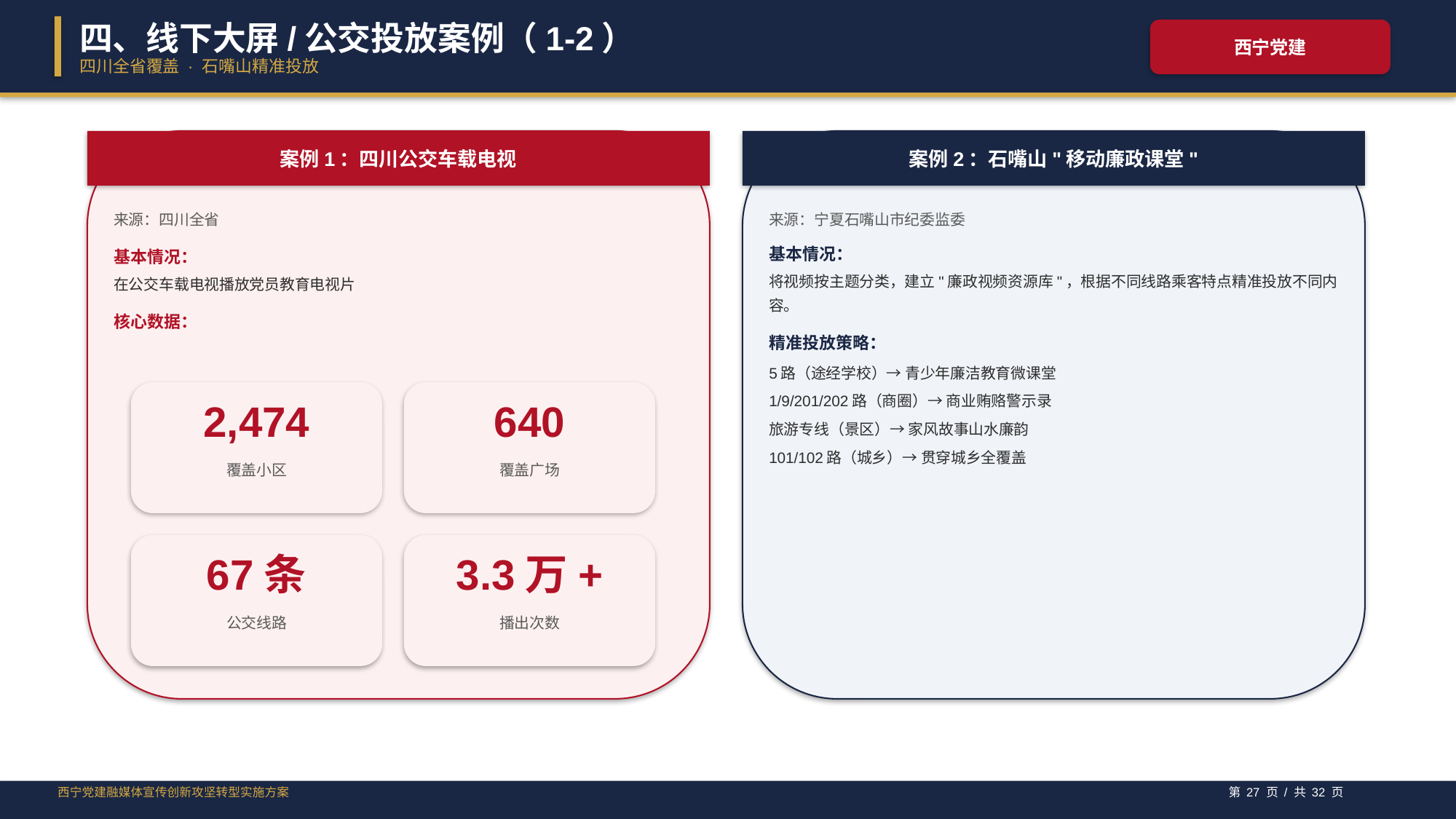

四、线下大屏/公交投放案例（1-2）

西宁党建
四川全省覆盖 · 石嘴山精准投放

案例1：四川公交车载电视

案例2：石嘴山"移动廉政课堂"
来源：四川全省
基本情况：
在公交车载电视播放党员教育电视片
核心数据：
来源：宁夏石嘴山市纪委监委
基本情况：
将视频按主题分类，建立"廉政视频资源库"，根据不同线路乘客特点精准投放不同内容。
精准投放策略：
5路（途经学校）→ 青少年廉洁教育微课堂
1/9/201/202路（商圈）→ 商业贿赂警示录
旅游专线（景区）→ 家风故事山水廉韵
101/102路（城乡）→ 贯穿城乡全覆盖

2,474
640
覆盖小区
覆盖广场

67条
3.3万+
公交线路
播出次数

西宁党建融媒体宣传创新攻坚转型实施方案
第 27 页 / 共 32 页